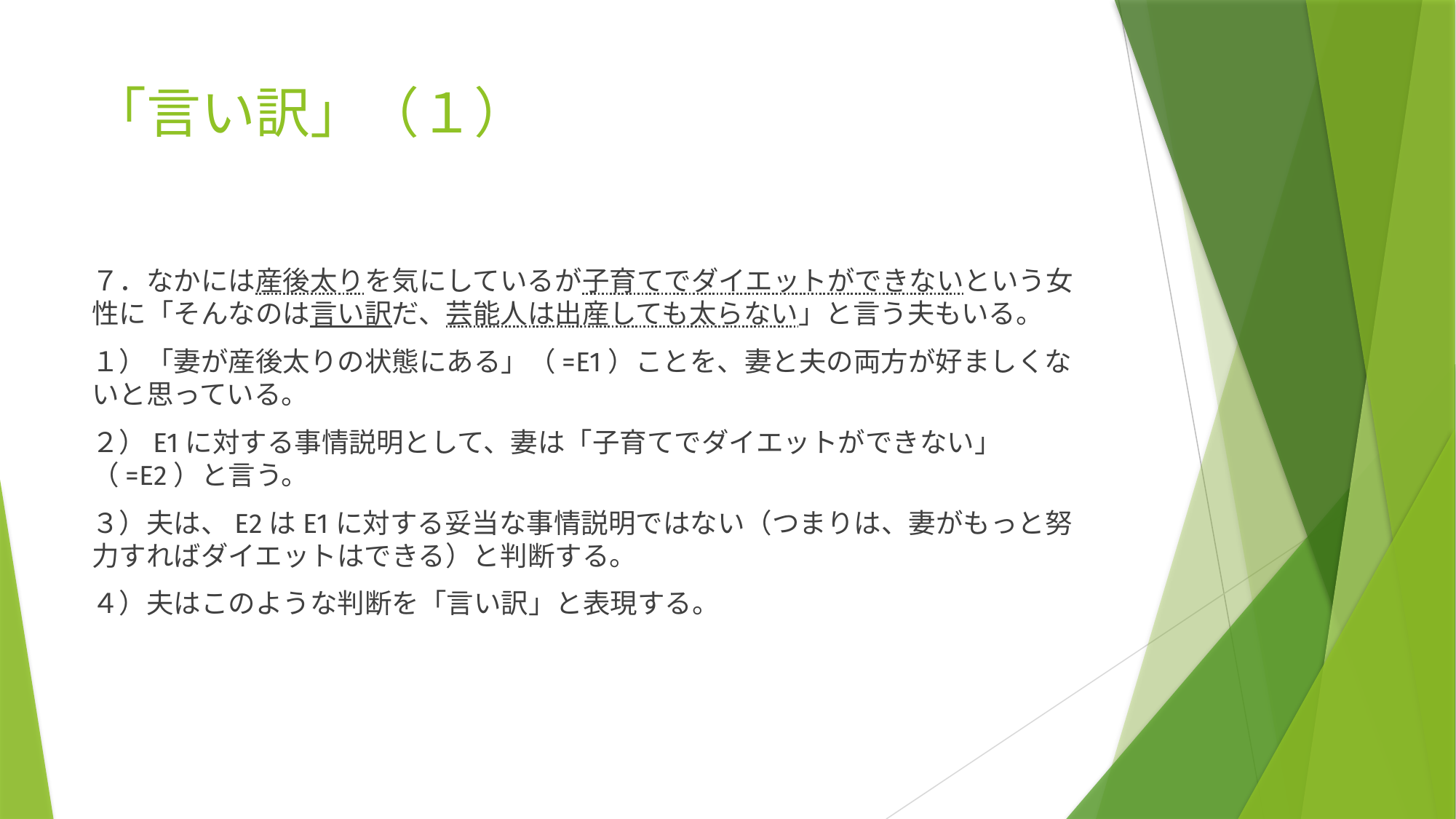

# 「言い訳」（１）
７．なかには産後太りを気にしているが子育てでダイエットができないという女性に「そんなのは言い訳だ、芸能人は出産しても太らない」と言う夫もいる。
１）「妻が産後太りの状態にある」（=E1）ことを、妻と夫の両方が好ましくないと思っている。
２）E1に対する事情説明として、妻は「子育てでダイエットができない」（=E2）と言う。
３）夫は、E2はE1に対する妥当な事情説明ではない（つまりは、妻がもっと努力すればダイエットはできる）と判断する。
４）夫はこのような判断を「言い訳」と表現する。